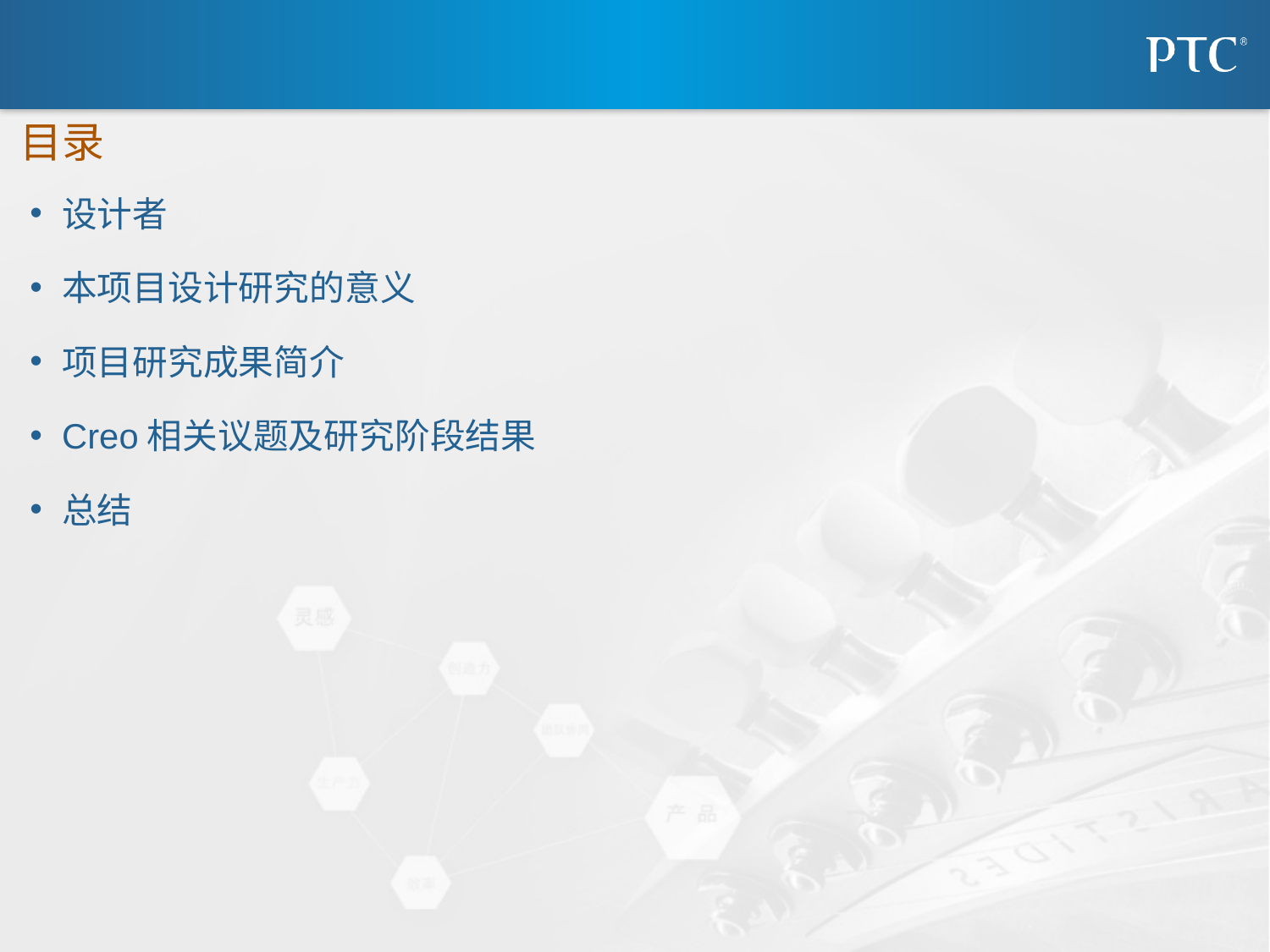

# 目录
设计者
本项目设计研究的意义
项目研究成果简介
Creo相关议题及研究阶段结果
总结